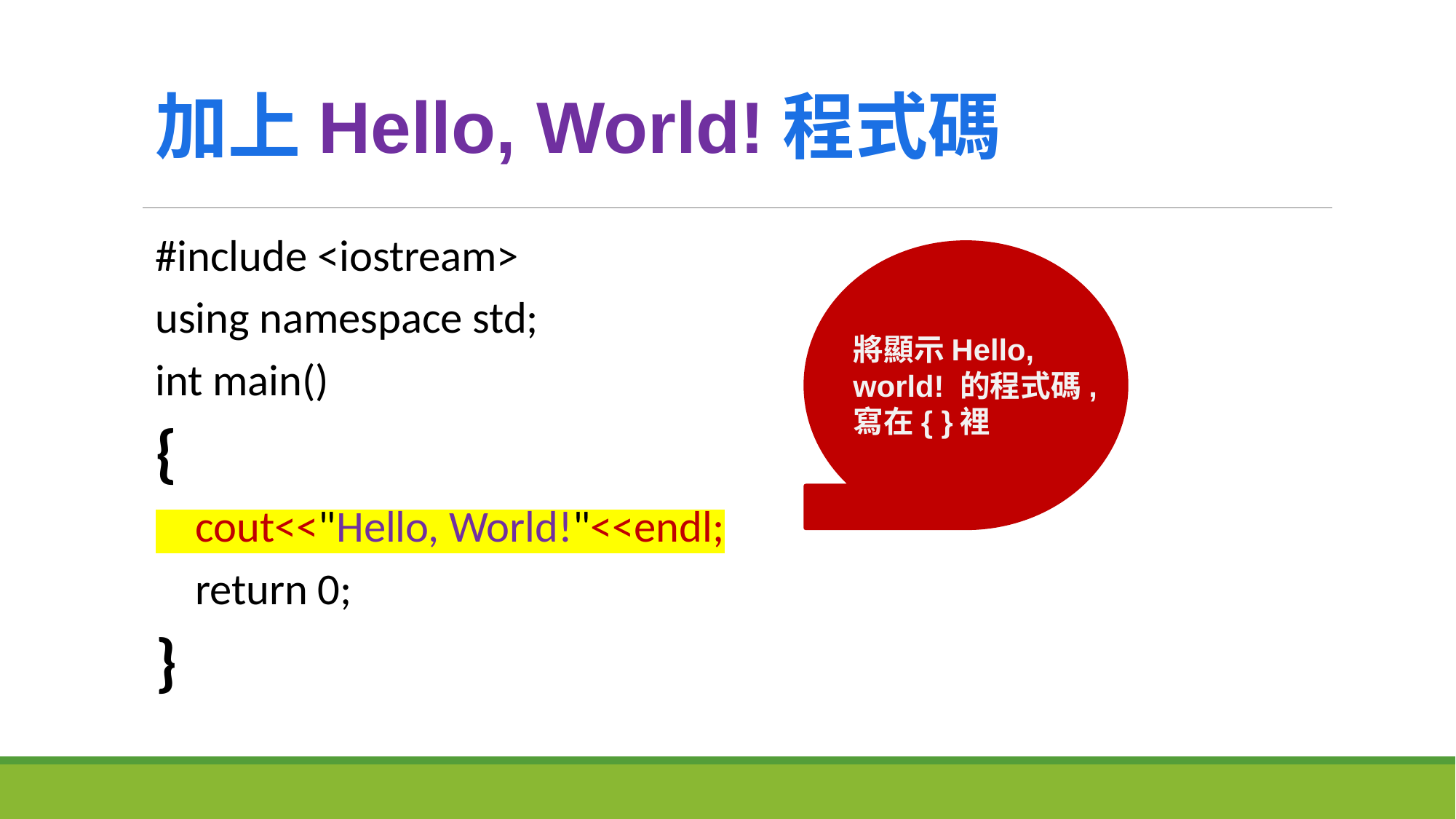

加上Hello, World!程式碼
#include <iostream>
using namespace std;
int main()
{
    cout<<"Hello, World!"<<endl;
    return 0;
}

將顯示Hello, world! 的程式碼, 寫在{ }裡